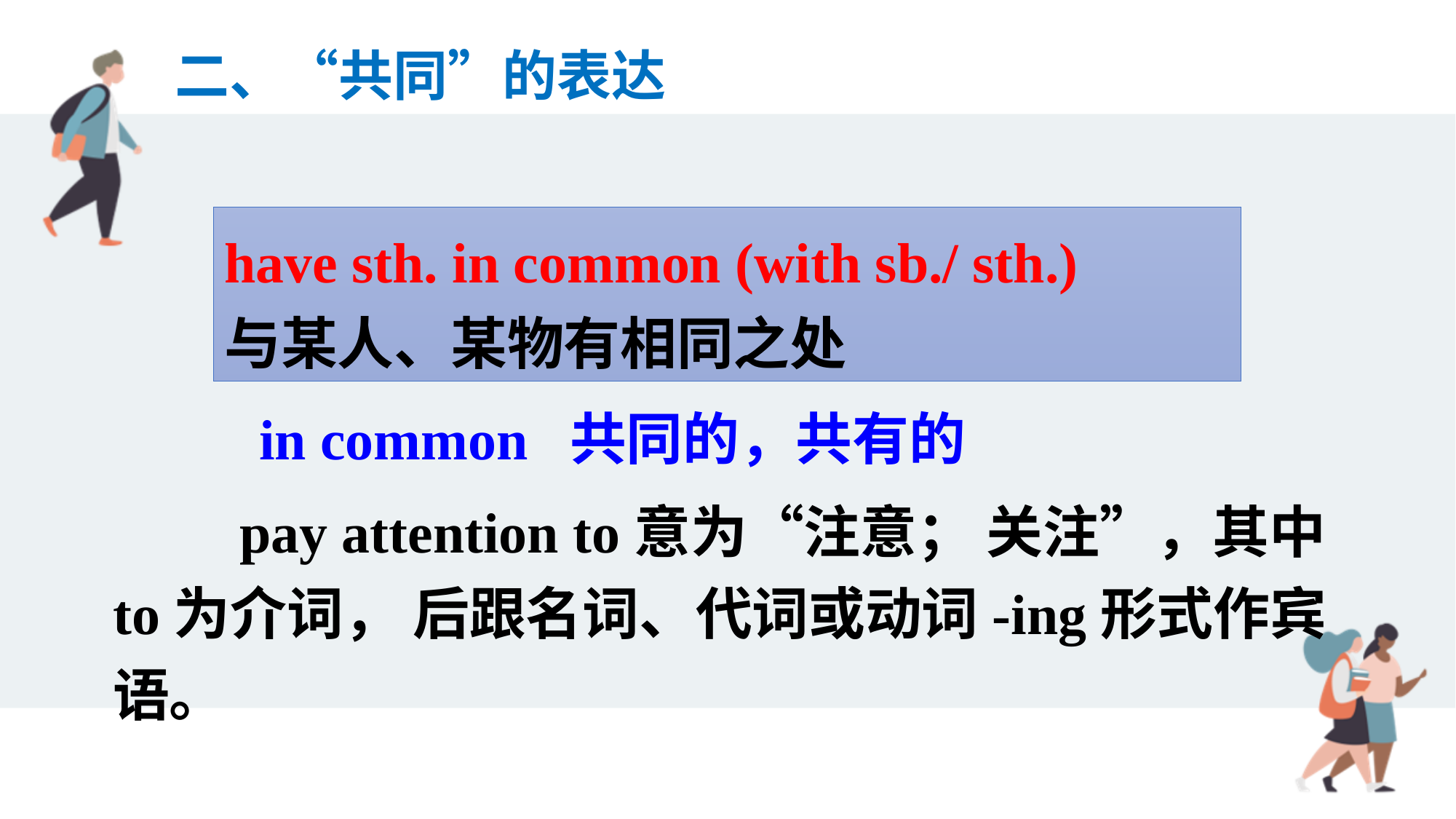

二、“共同”的表达
have sth. in common (with sb./ sth.)
与某人、某物有相同之处
in common  共同的，共有的
　　pay attention to意为“注意； 关注”，其中to为介词， 后跟名词、代词或动词-ing形式作宾语。